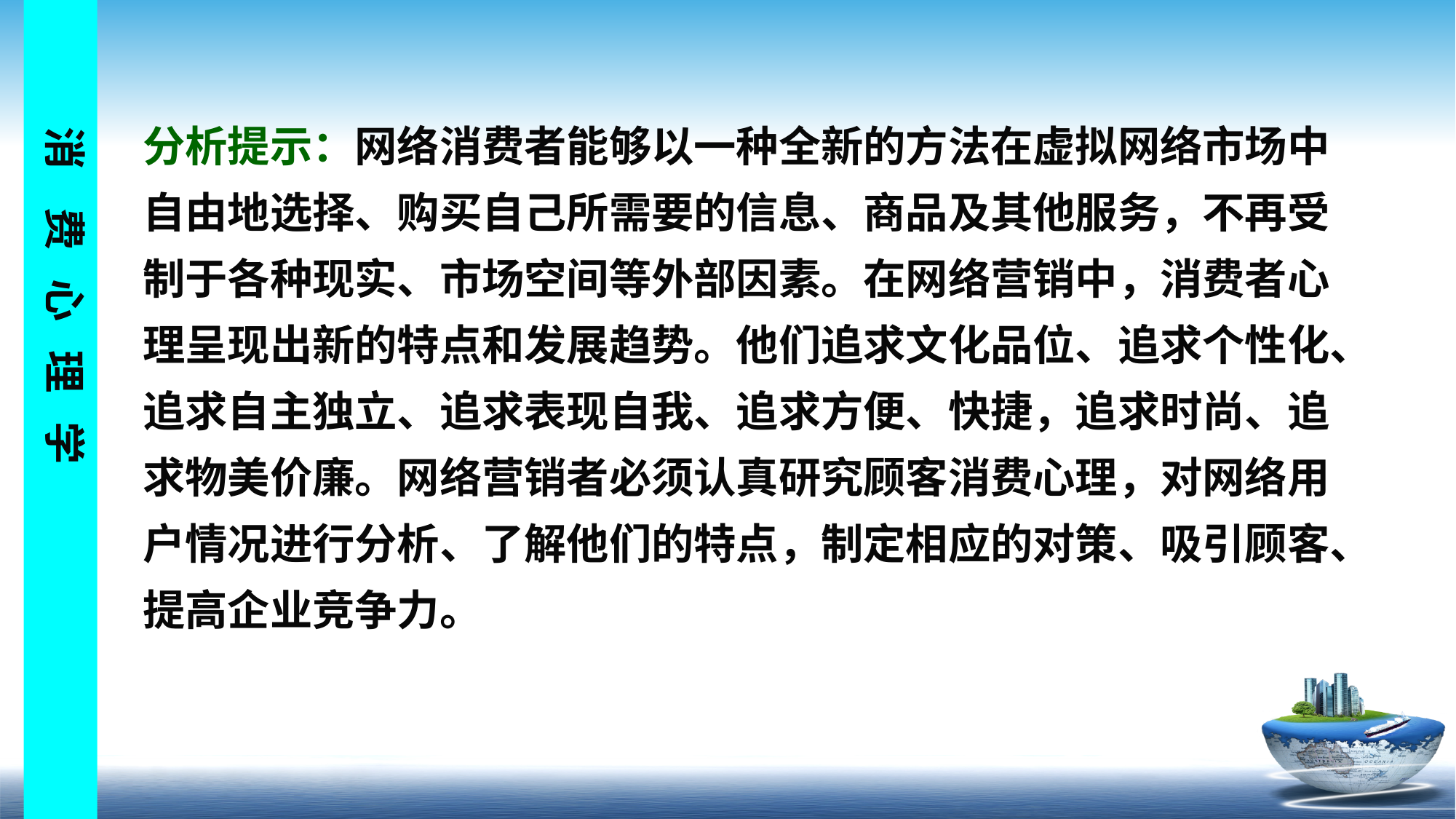

分析提示：网络消费者能够以一种全新的方法在虚拟网络市场中自由地选择、购买自己所需要的信息、商品及其他服务，不再受制于各种现实、市场空间等外部因素。在网络营销中，消费者心理呈现出新的特点和发展趋势。他们追求文化品位、追求个性化、追求自主独立、追求表现自我、追求方便、快捷，追求时尚、追求物美价廉。网络营销者必须认真研究顾客消费心理，对网络用户情况进行分析、了解他们的特点，制定相应的对策、吸引顾客、提高企业竞争力。